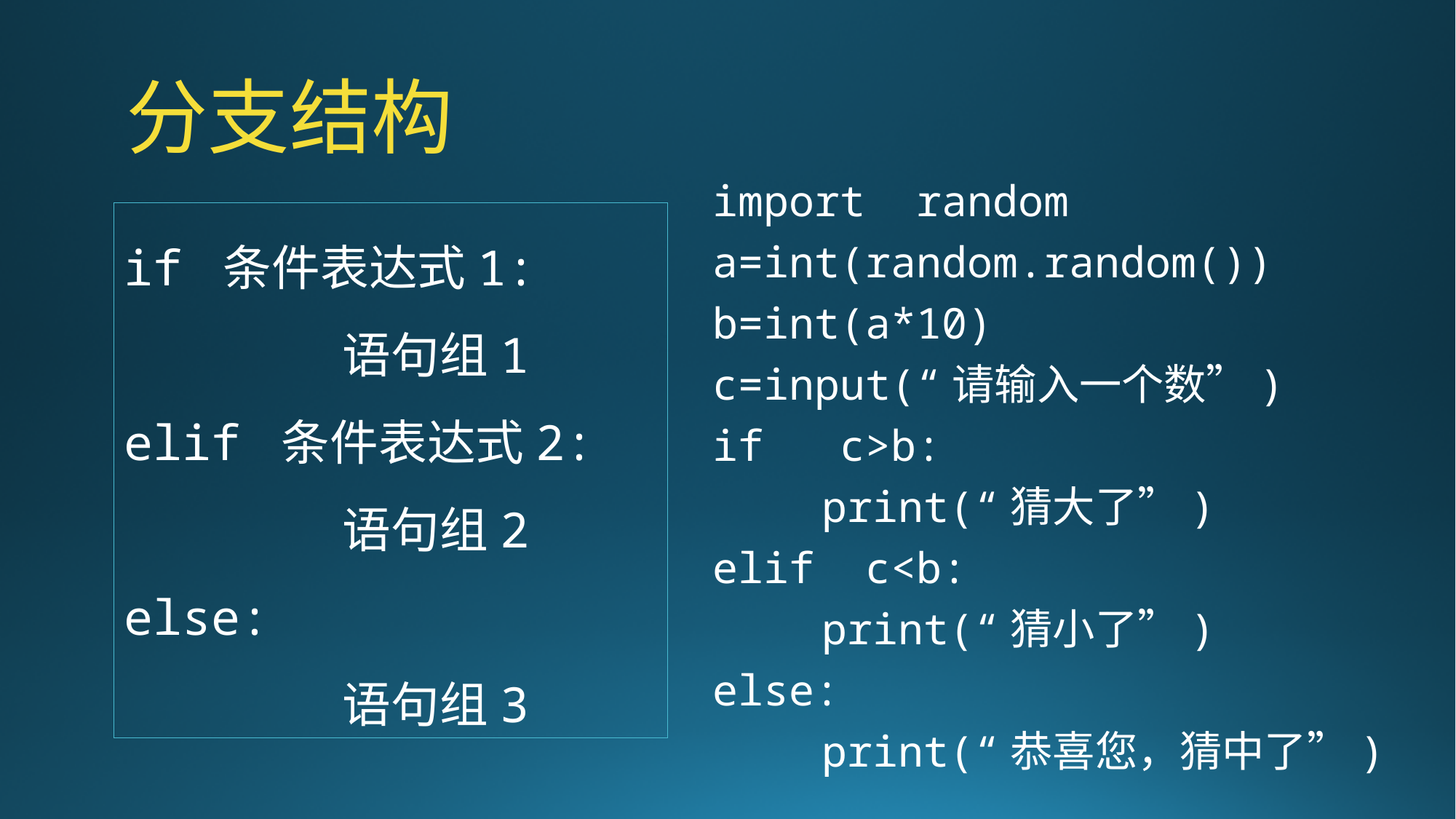

分支结构
import  random
a=int(random.random())
b=int(a*10)
c=input(“请输入一个数”)
if   c>b:
	print(“猜大了”)
elif  c<b:
	print(“猜小了”)
else:
	print(“恭喜您，猜中了”)
if 条件表达式1:
		语句组1
elif 条件表达式2:
		语句组2
else:
		语句组3